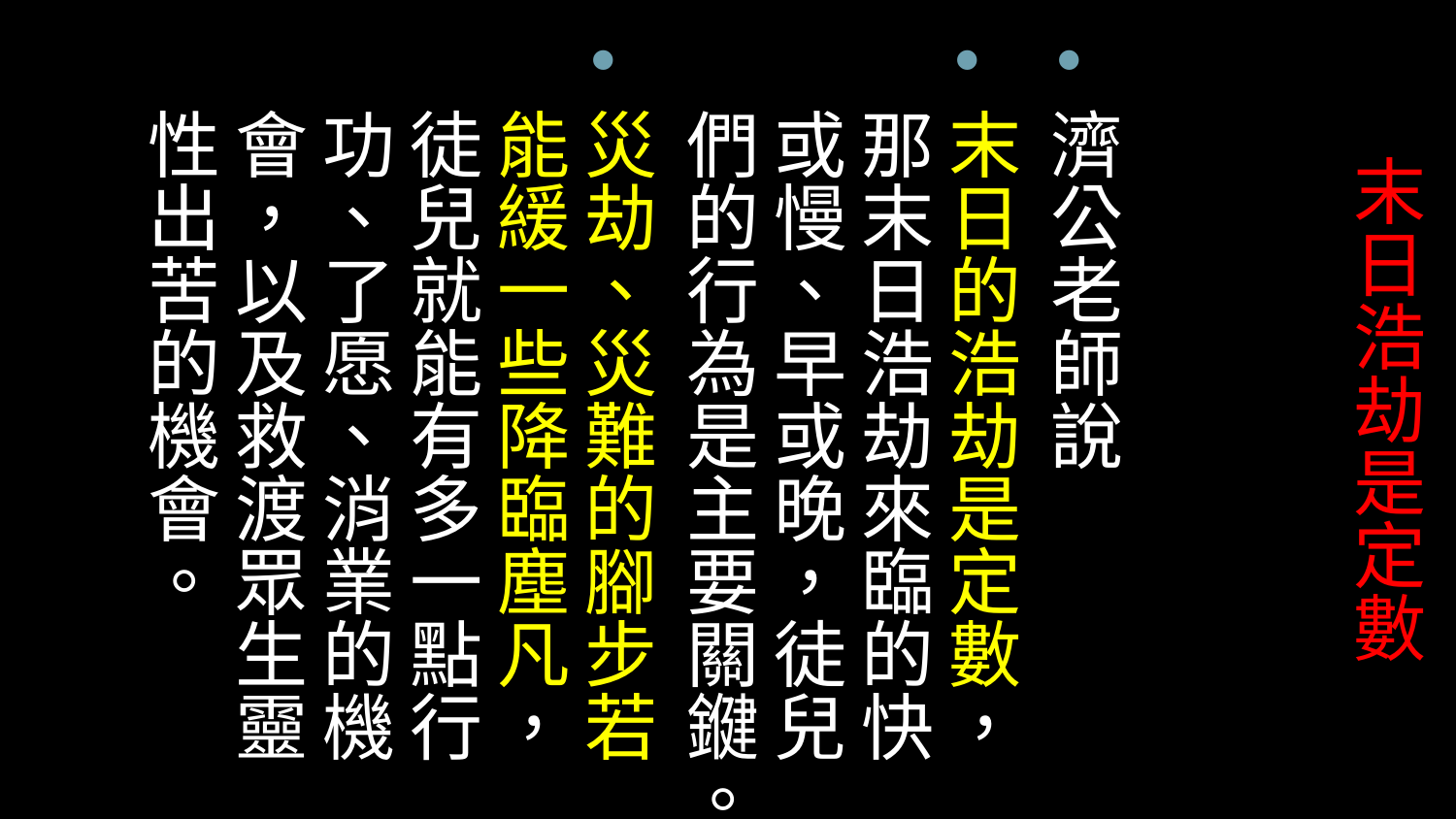

# 末日浩劫是定數
濟公老師說
末日的浩劫是定數，那末日浩劫來臨的快或慢、早或晚，徒兒們的行為是主要關𨫡。
災劫、災難的腳步若能緩一些降臨塵凡，徒兒就能有多一點行功、了愿、消業的機會，以及救渡眾生靈性出苦的機會。